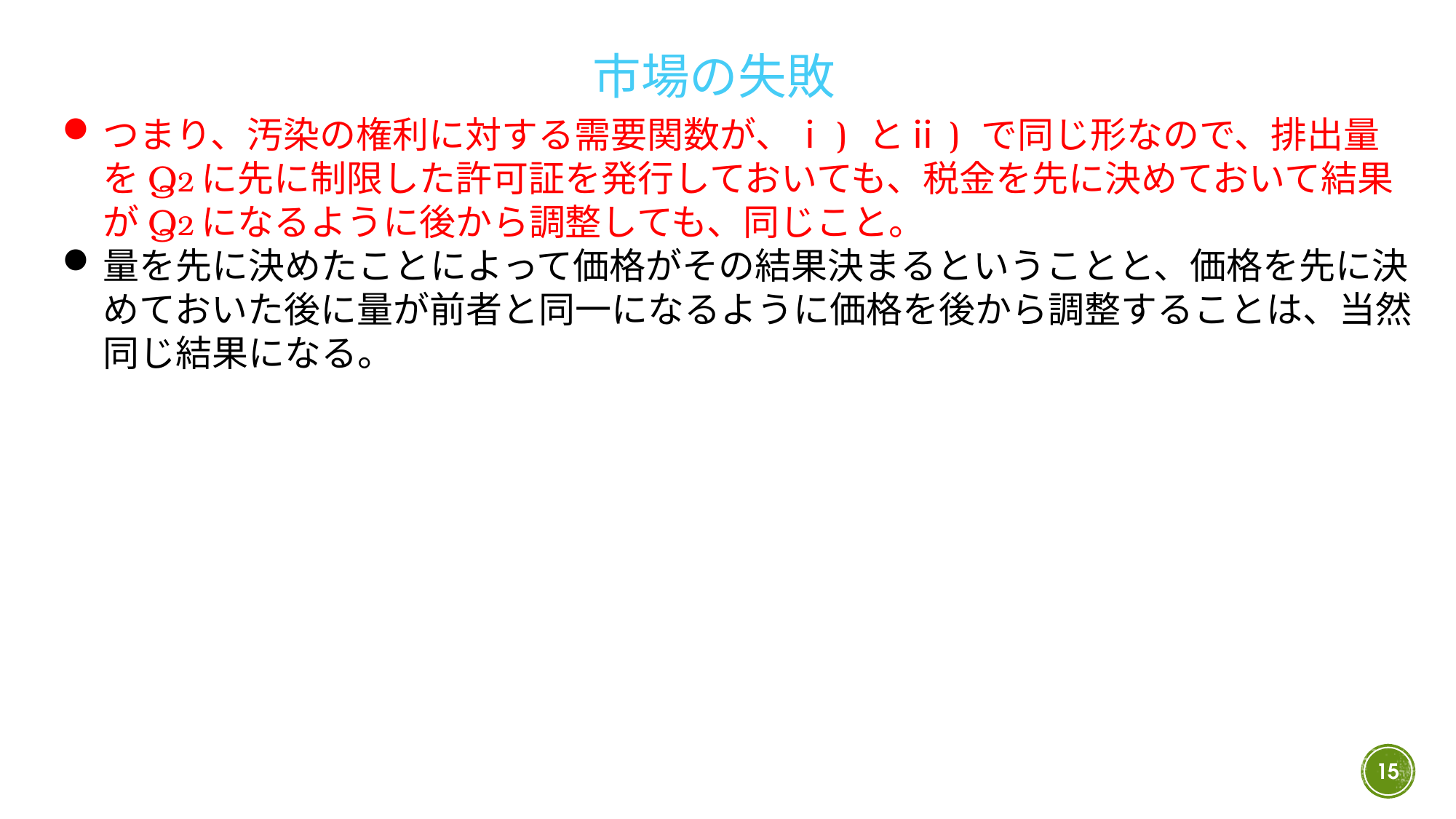

市場の失敗
つまり、汚染の権利に対する需要関数が、ⅰ) とⅱ) で同じ形なので、排出量をQ2に先に制限した許可証を発行しておいても、税金を先に決めておいて結果がQ2になるように後から調整しても、同じこと。
量を先に決めたことによって価格がその結果決まるということと、価格を先に決めておいた後に量が前者と同一になるように価格を後から調整することは、当然同じ結果になる。

15